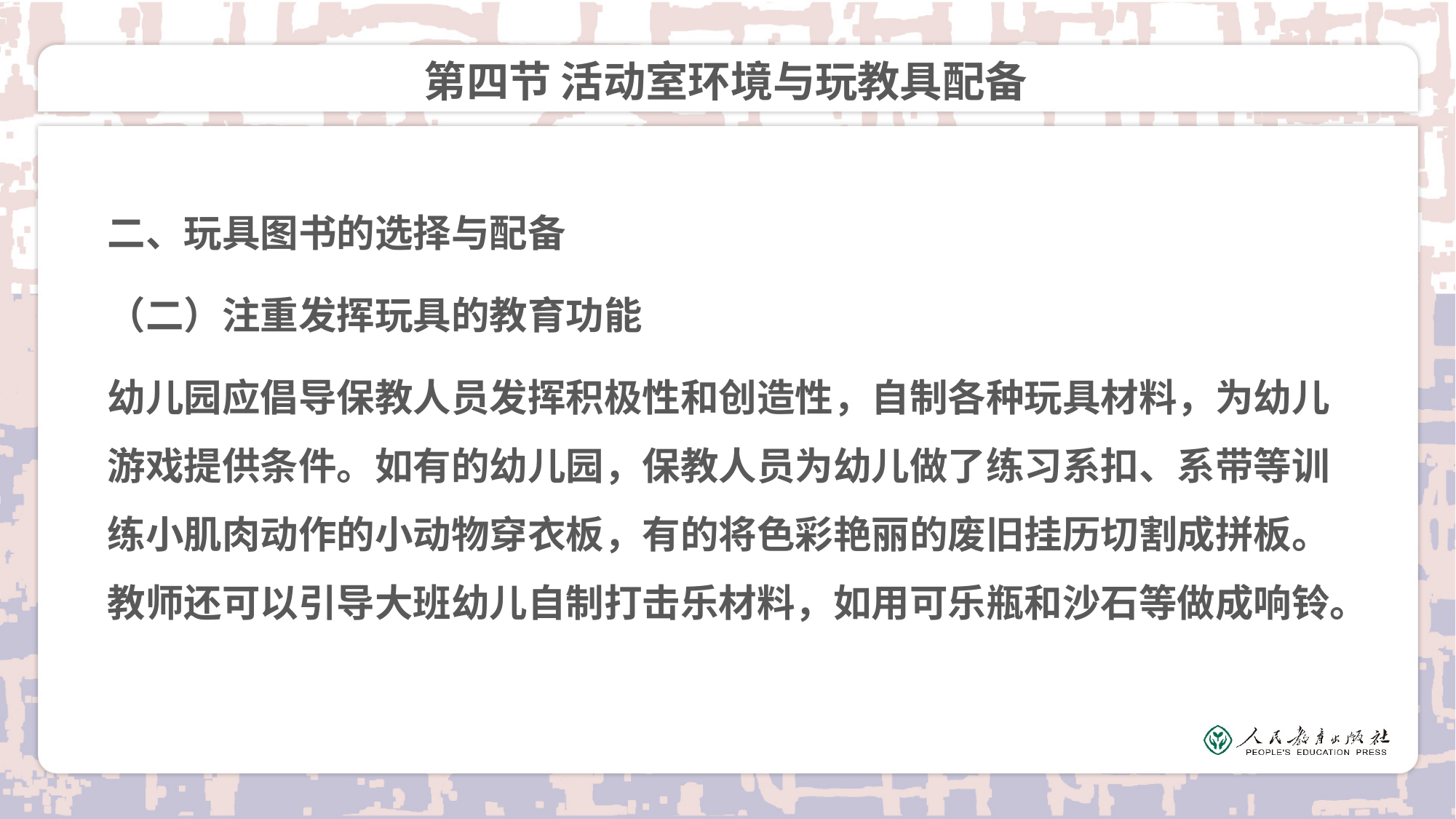

# 第四节 活动室环境与玩教具配备
二、玩具图书的选择与配备
（二）注重发挥玩具的教育功能
幼儿园应倡导保教人员发挥积极性和创造性，自制各种玩具材料，为幼儿游戏提供条件。如有的幼儿园，保教人员为幼儿做了练习系扣、系带等训练小肌肉动作的小动物穿衣板，有的将色彩艳丽的废旧挂历切割成拼板。教师还可以引导大班幼儿自制打击乐材料，如用可乐瓶和沙石等做成响铃。